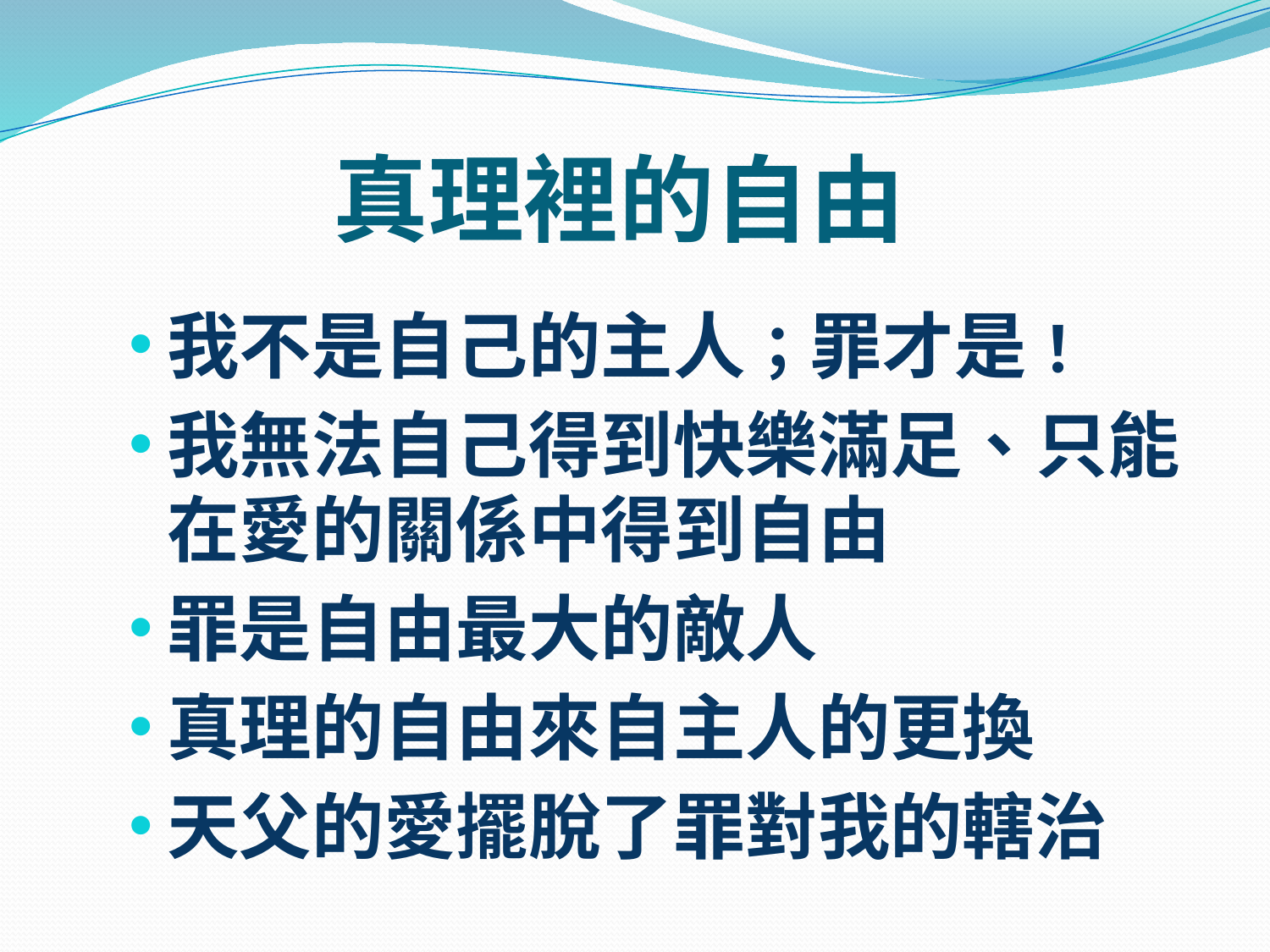

# 真理裡的自由
我不是自己的主人；罪才是！
我無法自己得到快樂滿足、只能在愛的關係中得到自由
罪是自由最大的敵人
真理的自由來自主人的更換
天父的愛擺脫了罪對我的轄治